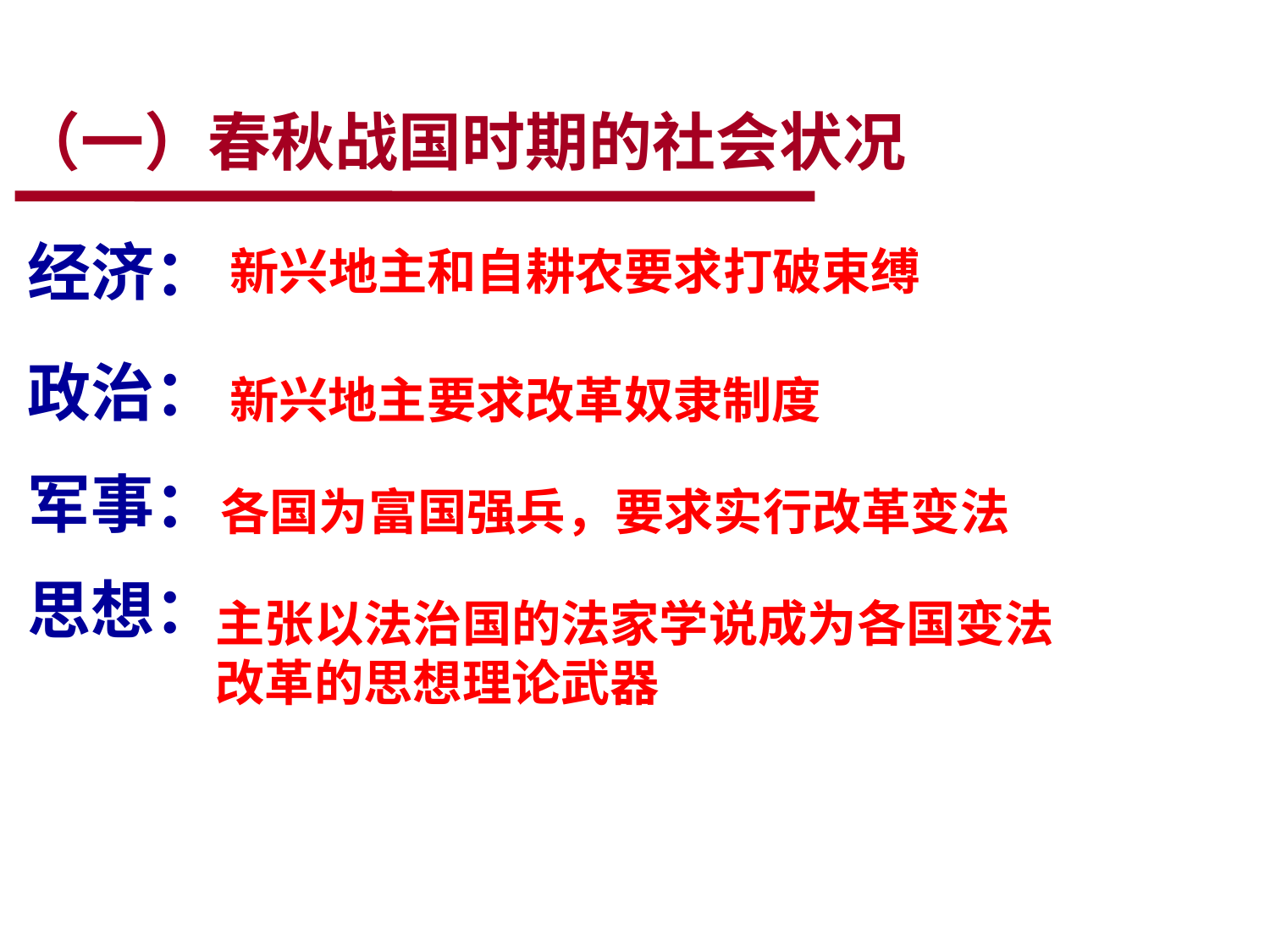

（一）春秋战国时期的社会状况

经济：
新兴地主和自耕农要求打破束缚
政治：
新兴地主要求改革奴隶制度
军事：
各国为富国强兵，要求实行改革变法
思想：
主张以法治国的法家学说成为各国变法
改革的思想理论武器